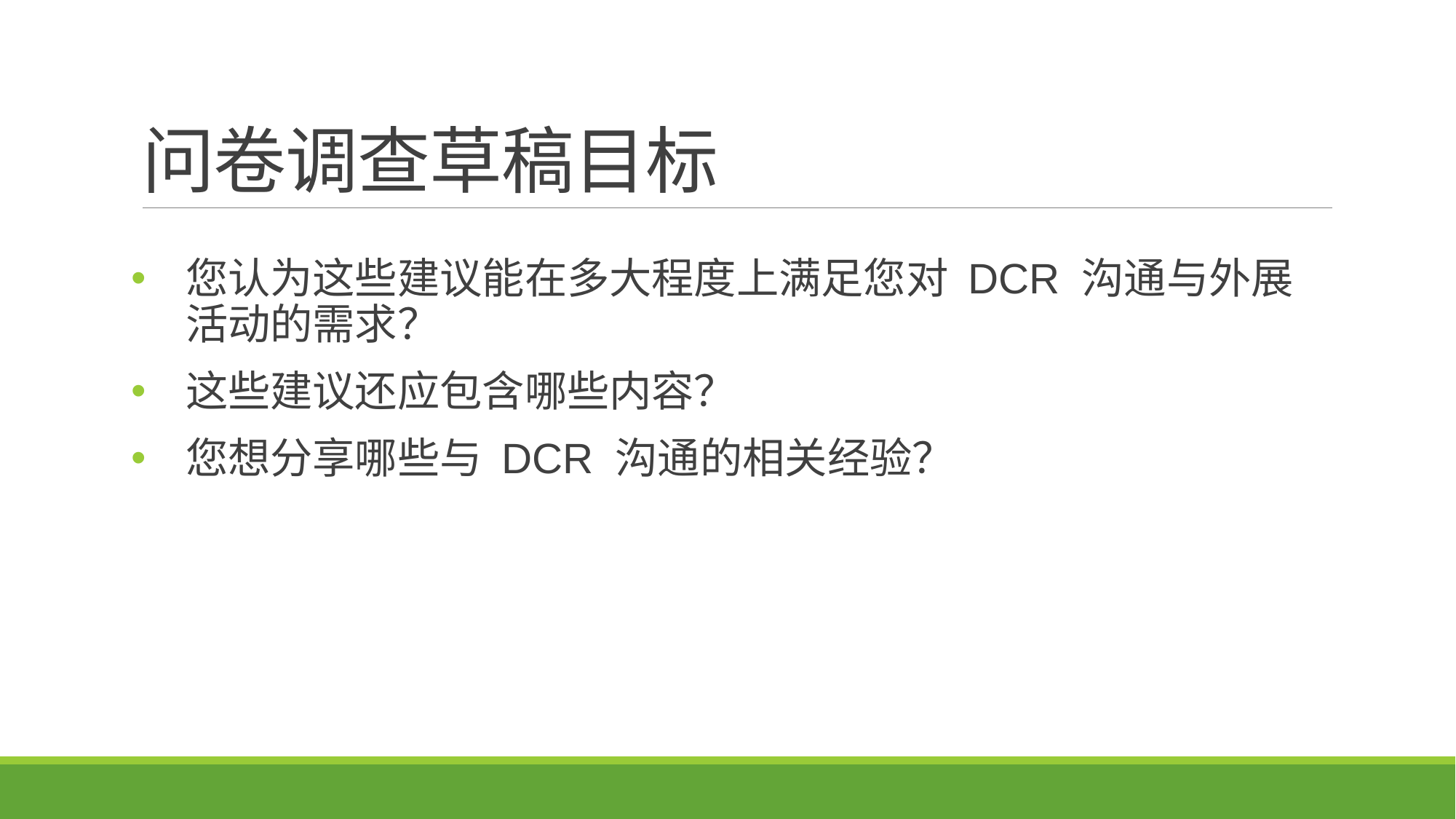

# 问卷调查草稿目标
您认为这些建议能在多大程度上满足您对 DCR 沟通与外展活动的需求？
这些建议还应包含哪些内容？
您想分享哪些与 DCR 沟通的相关经验？